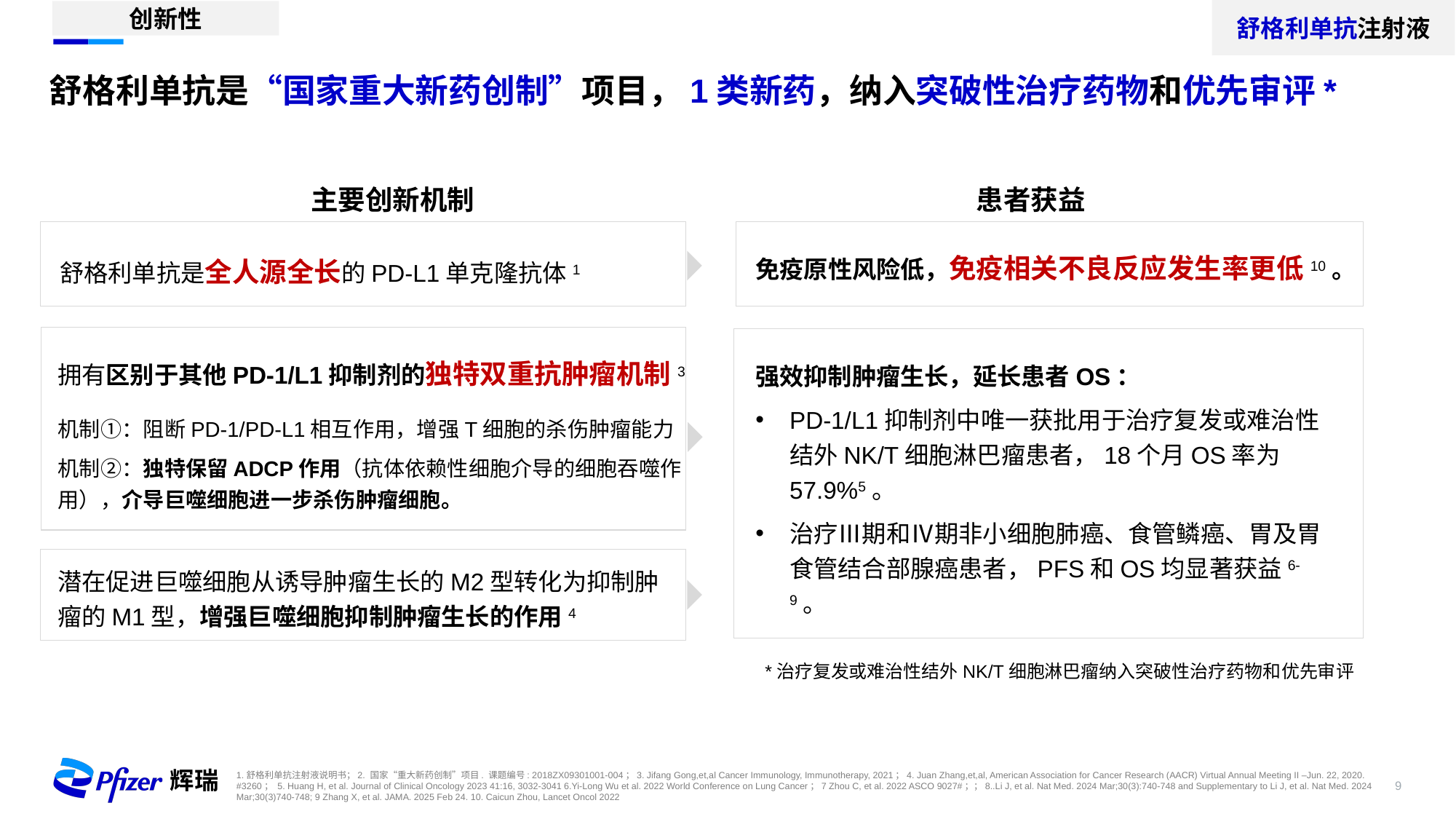

舒格利单抗注射液
创新性
舒格利单抗是“国家重大新药创制”项目，1类新药，纳入突破性治疗药物和优先审评*
患者获益
主要创新机制

免疫原性风险低，免疫相关不良反应发生率更低10。
舒格利单抗是全人源全长的PD-L1单克隆抗体1

拥有区别于其他PD-1/L1抑制剂的独特双重抗肿瘤机制3
强效抑制肿瘤生长，延长患者OS：
PD-1/L1抑制剂中唯一获批用于治疗复发或难治性结外NK/T细胞淋巴瘤患者，18个月OS率为57.9%5。
治疗Ⅲ期和Ⅳ期非小细胞肺癌、食管鳞癌、胃及胃食管结合部腺癌患者，PFS和OS均显著获益6-9。
机制①：阻断PD-1/PD-L1相互作用，增强T细胞的杀伤肿瘤能力
机制②：独特保留ADCP作用（抗体依赖性细胞介导的细胞吞噬作用），介导巨噬细胞进一步杀伤肿瘤细胞。

潜在促进巨噬细胞从诱导肿瘤生长的M2型转化为抑制肿瘤的M1型，增强巨噬细胞抑制肿瘤生长的作用4

*治疗复发或难治性结外NK/T细胞淋巴瘤纳入突破性治疗药物和优先审评
1.舒格利单抗注射液说明书；2. 国家“重大新药创制”项目. 课题编号: 2018ZX09301001-004；3. Jifang Gong,et,al Cancer Immunology, Immunotherapy, 2021；4. Juan Zhang,et,al, American Association for Cancer Research (AACR) Virtual Annual Meeting II –Jun. 22, 2020. #3260； 5. Huang H, et al. Journal of Clinical Oncology 2023 41:16, 3032-3041 6.Yi-Long Wu et al. 2022 World Conference on Lung Cancer；7 Zhou C, et al. 2022 ASCO 9027#；；8..Li J, et al. Nat Med. 2024 Mar;30(3):740-748 and Supplementary to Li J, et al. Nat Med. 2024 Mar;30(3)740-748; 9 Zhang X, et al. JAMA. 2025 Feb 24. 10. Caicun Zhou, Lancet Oncol 2022